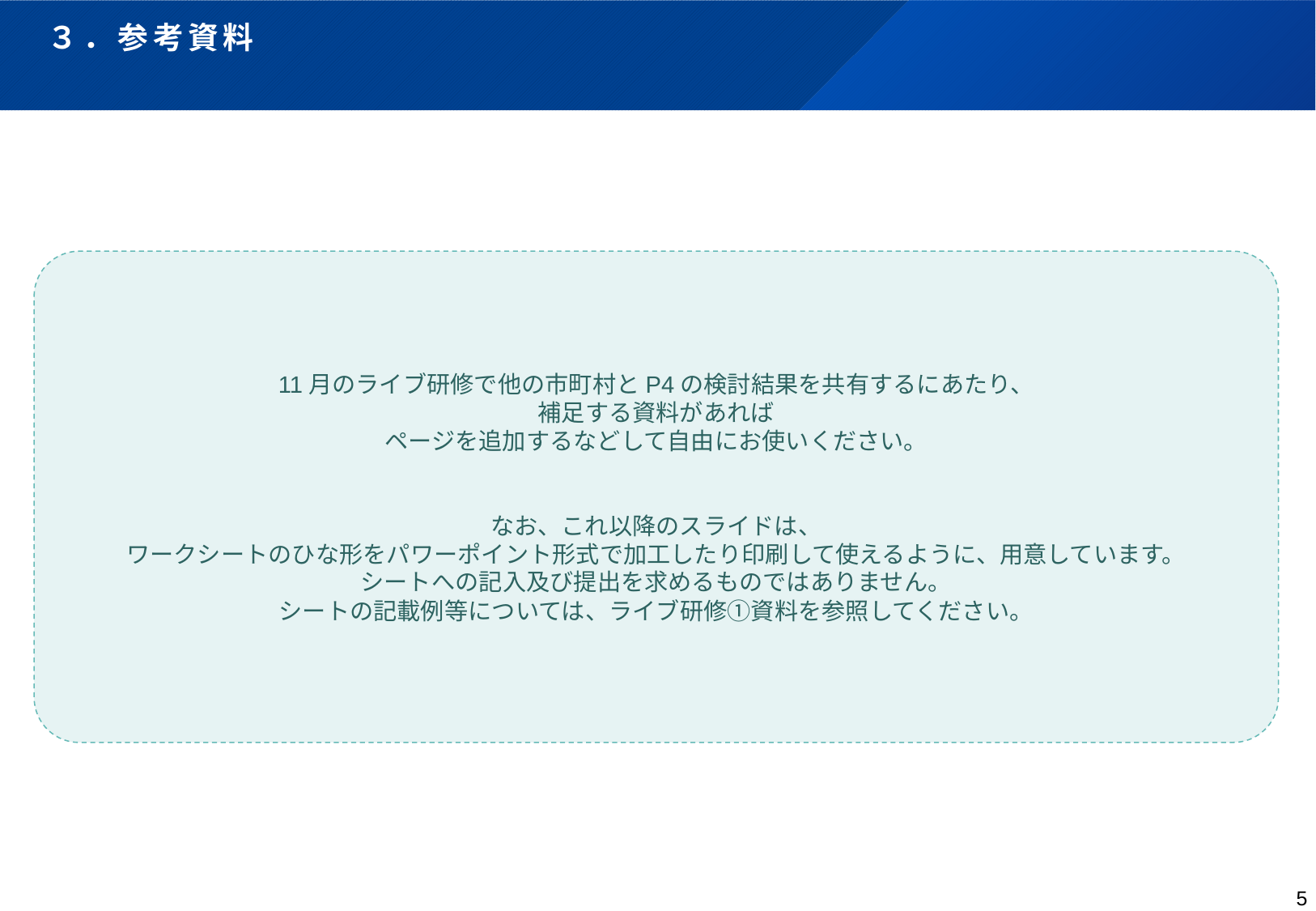

# ３．参考資料
11月のライブ研修で他の市町村とP4の検討結果を共有するにあたり、
補足する資料があれば
ページを追加するなどして自由にお使いください。

なお、これ以降のスライドは、
ワークシートのひな形をパワーポイント形式で加工したり印刷して使えるように、用意しています。
シートへの記入及び提出を求めるものではありません。
シートの記載例等については、ライブ研修①資料を参照してください。
5